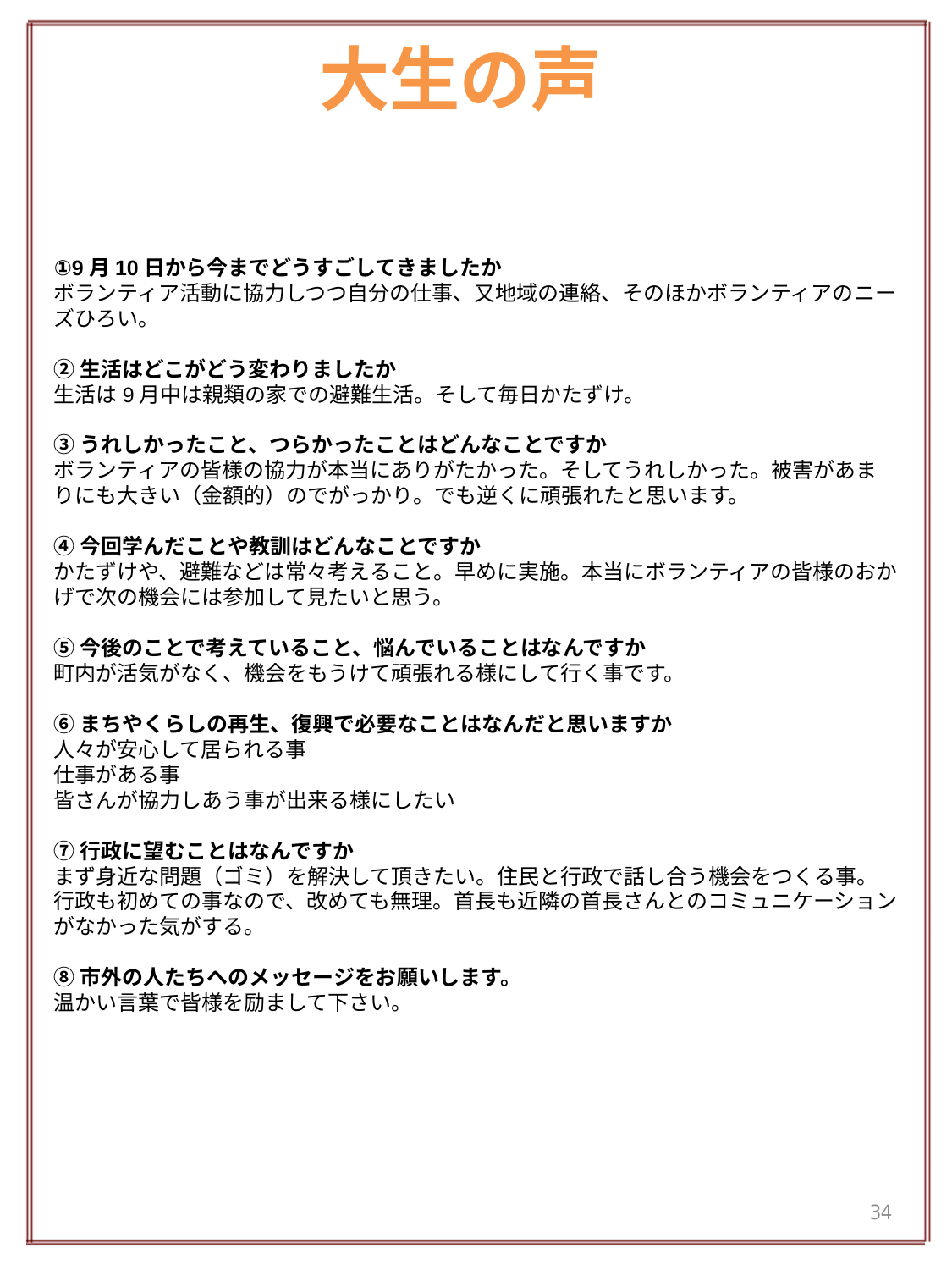

# 大生の声
①9月10日から今までどうすごしてきましたか
ボランティア活動に協力しつつ自分の仕事、又地域の連絡、そのほかボランティアのニーズひろい。

②生活はどこがどう変わりましたか
生活は9月中は親類の家での避難生活。そして毎日かたずけ。

③うれしかったこと、つらかったことはどんなことですか
ボランティアの皆様の協力が本当にありがたかった。そしてうれしかった。被害があまりにも大きい（金額的）のでがっかり。でも逆くに頑張れたと思います。

④今回学んだことや教訓はどんなことですか
かたずけや、避難などは常々考えること。早めに実施。本当にボランティアの皆様のおかげで次の機会には参加して見たいと思う。

⑤今後のことで考えていること、悩んでいることはなんですか
町内が活気がなく、機会をもうけて頑張れる様にして行く事です。

⑥まちやくらしの再生、復興で必要なことはなんだと思いますか
人々が安心して居られる事
仕事がある事
皆さんが協力しあう事が出来る様にしたい

⑦行政に望むことはなんですか
まず身近な問題（ゴミ）を解決して頂きたい。住民と行政で話し合う機会をつくる事。行政も初めての事なので、改めても無理。首長も近隣の首長さんとのコミュニケーションがなかった気がする。

⑧市外の人たちへのメッセージをお願いします。
温かい言葉で皆様を励まして下さい。
34